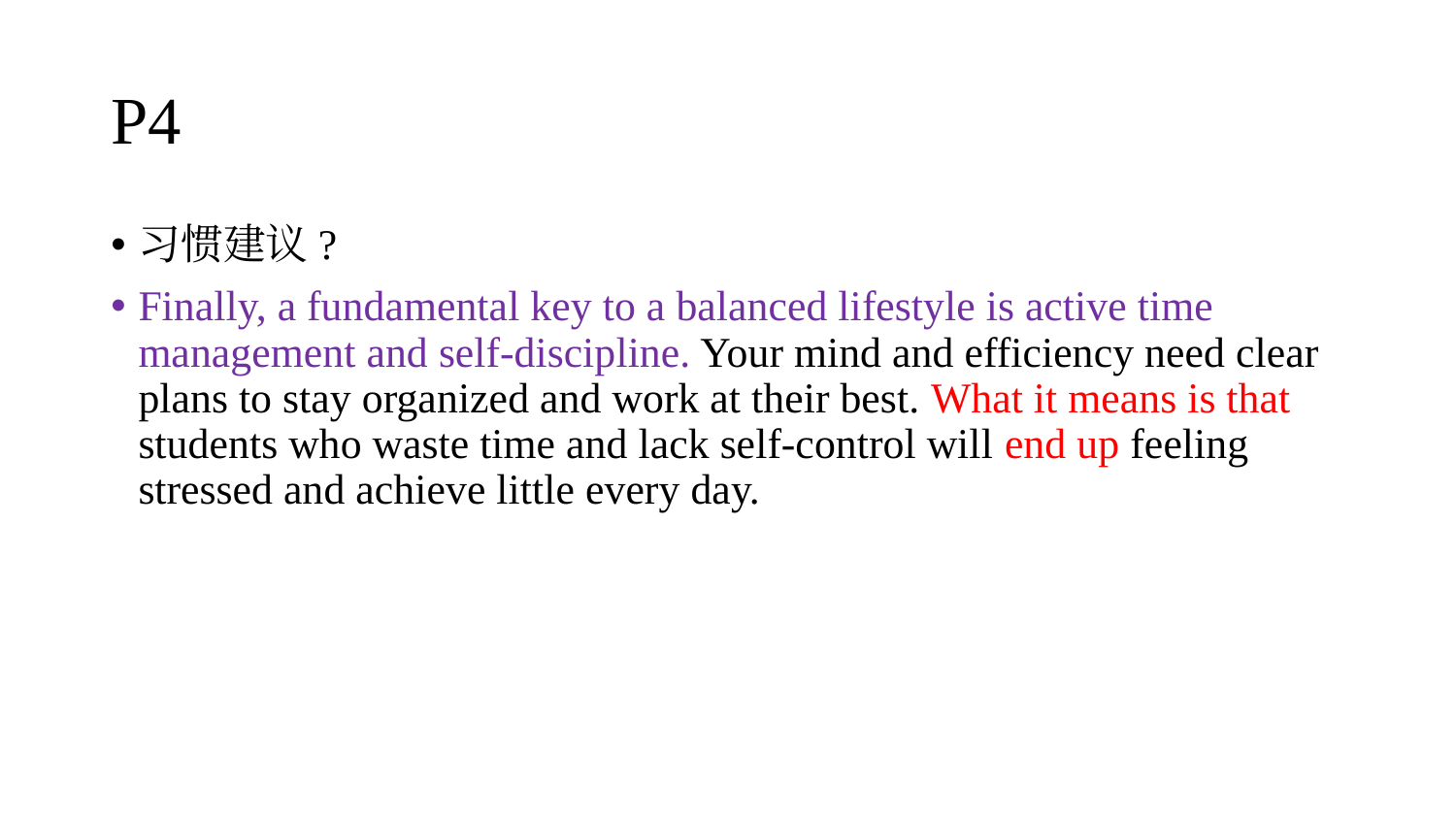

# P4
习惯建议?
Finally, a fundamental key to a balanced lifestyle is active time management and self-discipline. Your mind and efficiency need clear plans to stay organized and work at their best. What it means is that students who waste time and lack self-control will end up feeling stressed and achieve little every day.